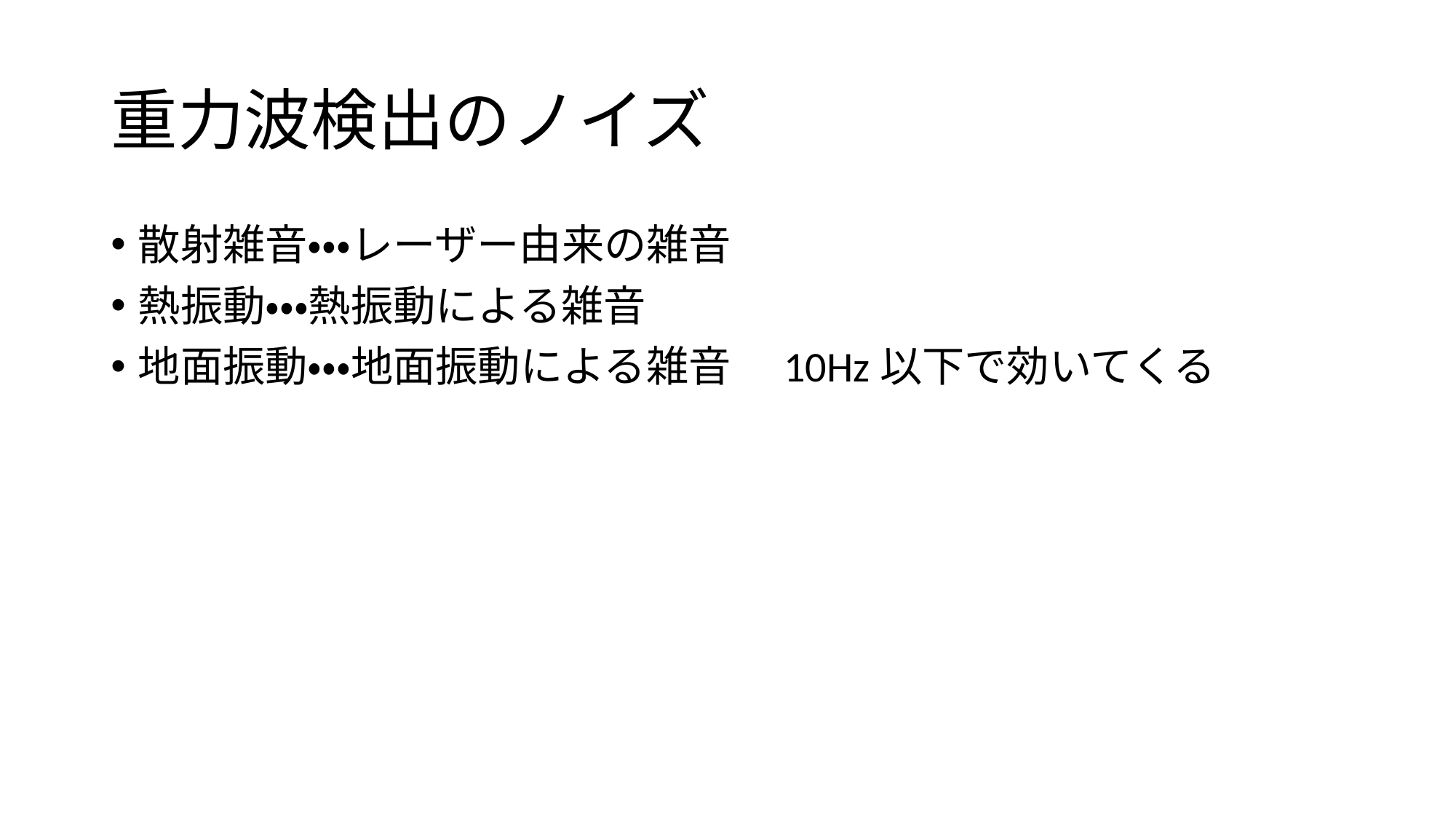

# 重力波検出のノイズ
散射雑音・・・レーザー由来の雑音
熱振動・・・熱振動による雑音
地面振動・・・地面振動による雑音　10Hz以下で効いてくる